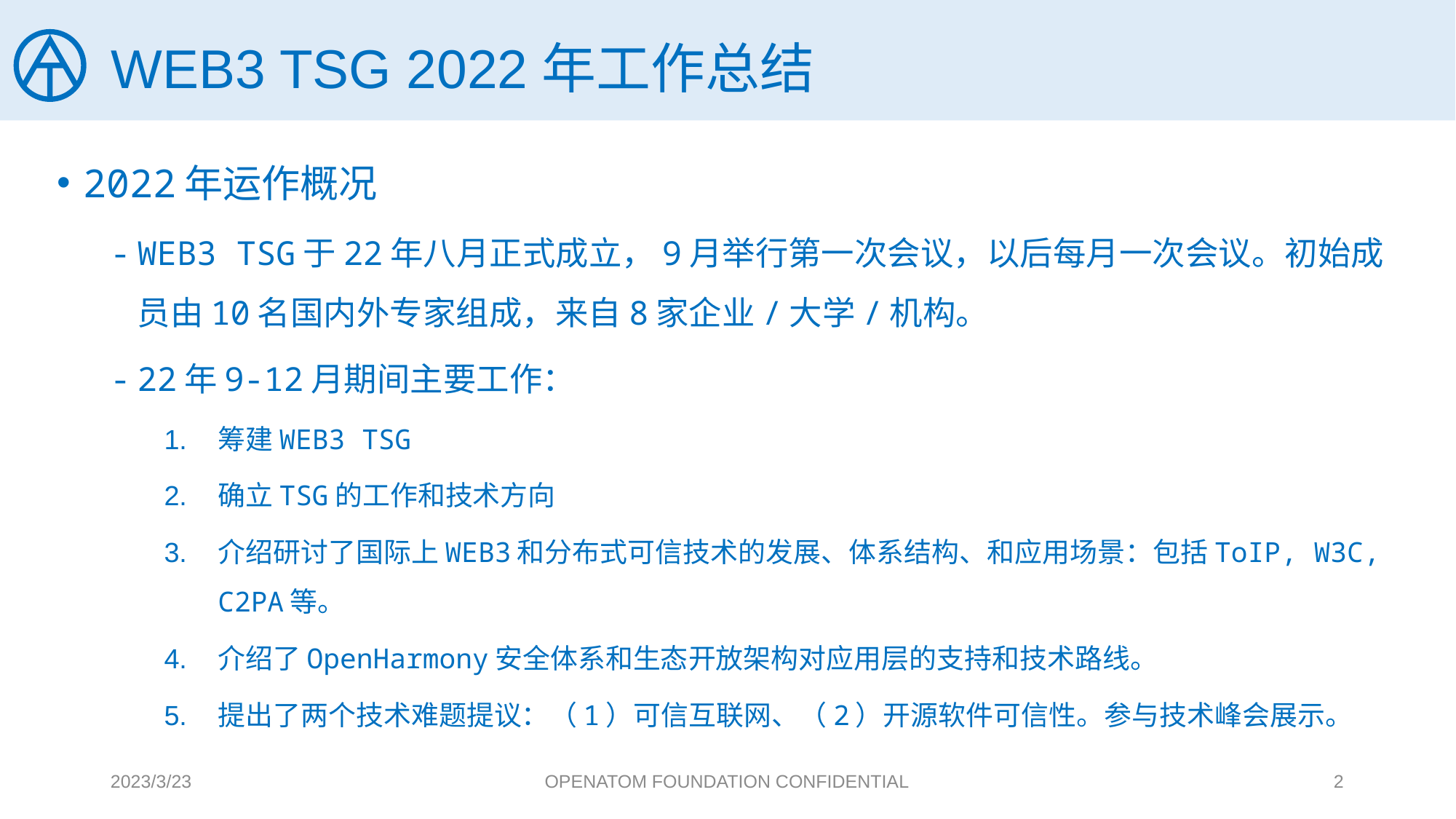

# WEB3 TSG 2022年工作总结
2022年运作概况
WEB3 TSG于22年八月正式成立，9月举行第一次会议，以后每月一次会议。初始成员由10名国内外专家组成，来自8家企业/大学/机构。
22年9-12月期间主要工作：
筹建WEB3 TSG
确立TSG的工作和技术方向
介绍研讨了国际上WEB3和分布式可信技术的发展、体系结构、和应用场景：包括ToIP, W3C, C2PA等。
介绍了OpenHarmony安全体系和生态开放架构对应用层的支持和技术路线。
提出了两个技术难题提议：（1）可信互联网、（2）开源软件可信性。参与技术峰会展示。